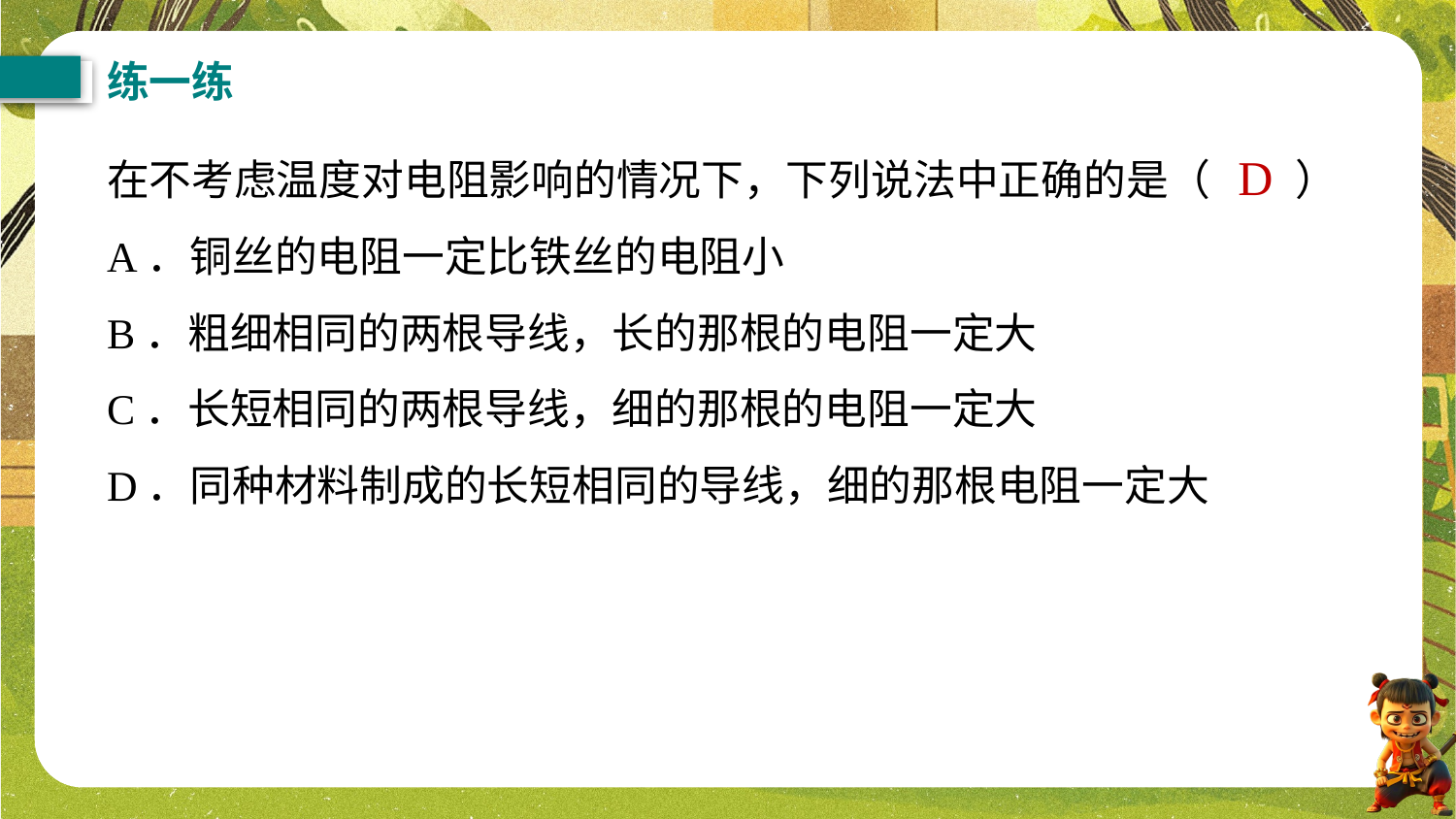

练一练

在不考虑温度对电阻影响的情况下，下列说法中正确的是（　　）
A．铜丝的电阻一定比铁丝的电阻小
B．粗细相同的两根导线，长的那根的电阻一定大
C．长短相同的两根导线，细的那根的电阻一定大
D．同种材料制成的长短相同的导线，细的那根电阻一定大
D